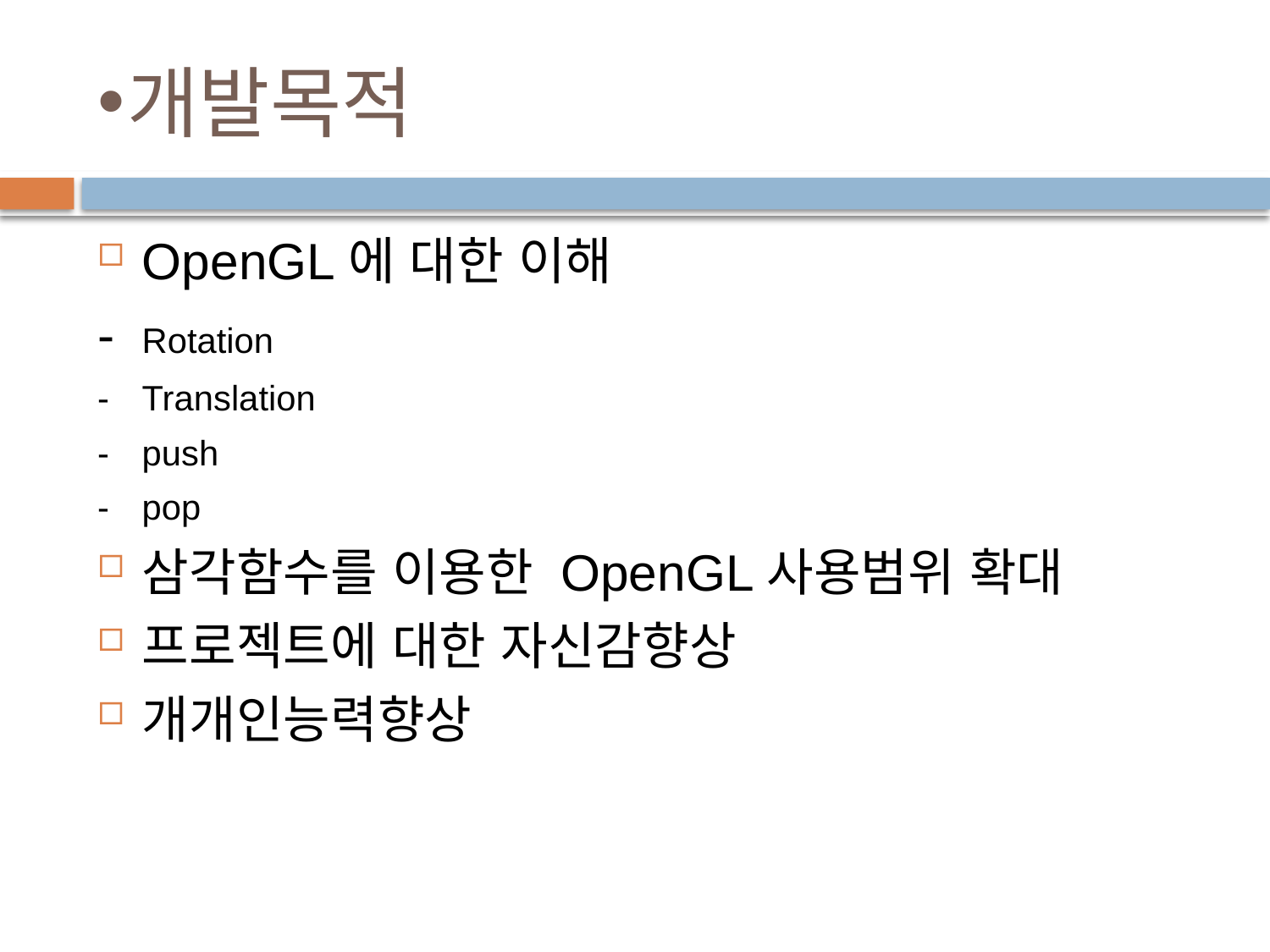

# 개발목적
OpenGL에 대한 이해
-	Rotation
- 	Translation
- 	push
- 	pop
삼각함수를 이용한 OpenGL사용범위 확대
프로젝트에 대한 자신감향상
개개인능력향상